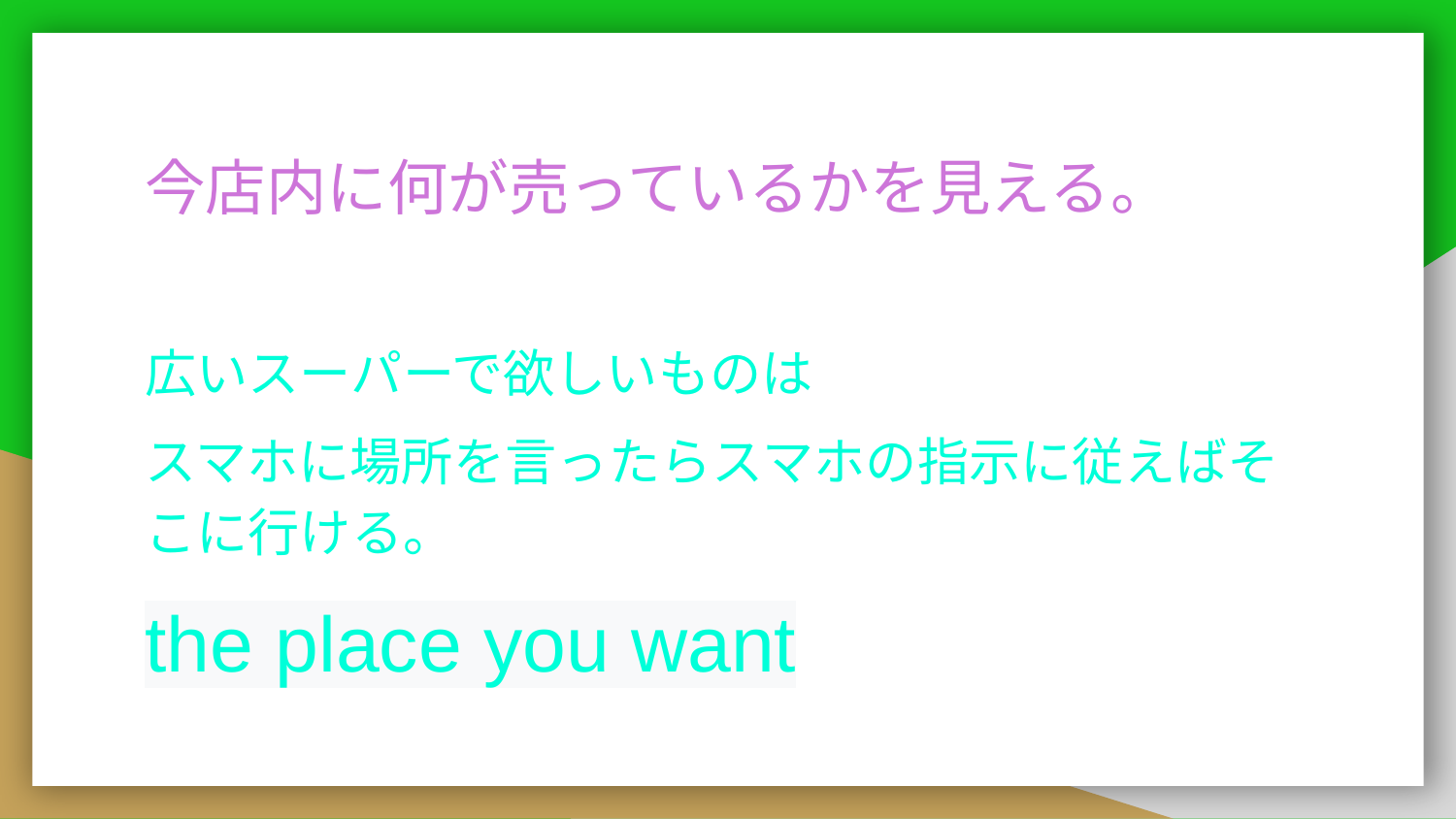

# 今店内に何が売っているかを見える。
広いスーパーで欲しいものは
スマホに場所を言ったらスマホの指示に従えばそこに行ける。
the place you want